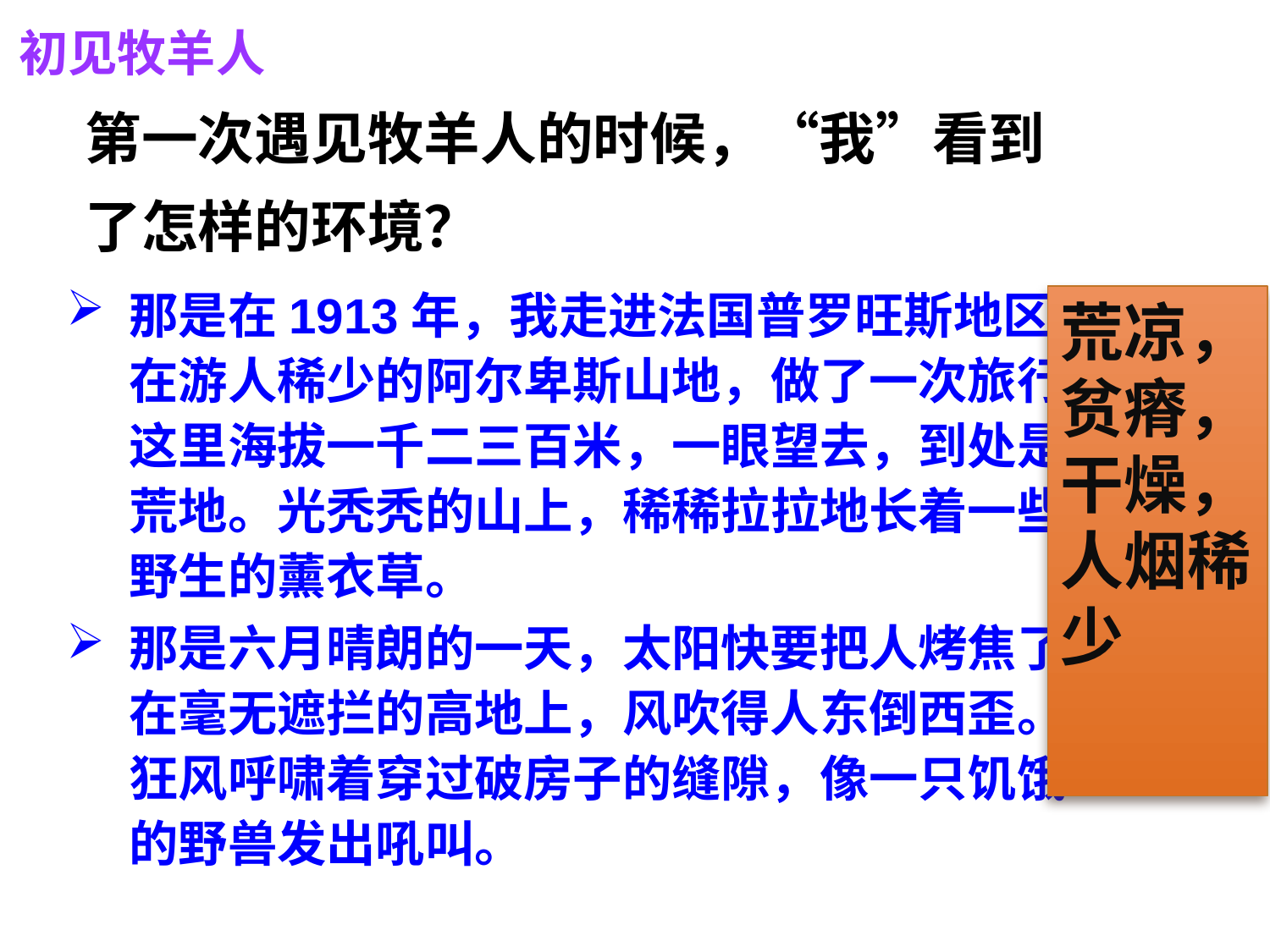

初见牧羊人
第一次遇见牧羊人的时候，“我”看到了怎样的环境？
那是在1913年，我走进法国普罗旺斯地区，在游人稀少的阿尔卑斯山地，做了一次旅行。这里海拔一千二三百米，一眼望去，到处是荒地。光秃秃的山上，稀稀拉拉地长着一些野生的薰衣草。
那是六月晴朗的一天，太阳快要把人烤焦了。在毫无遮拦的高地上，风吹得人东倒西歪。狂风呼啸着穿过破房子的缝隙，像一只饥饿的野兽发出吼叫。

荒凉，
贫瘠，
干燥，
人烟稀少